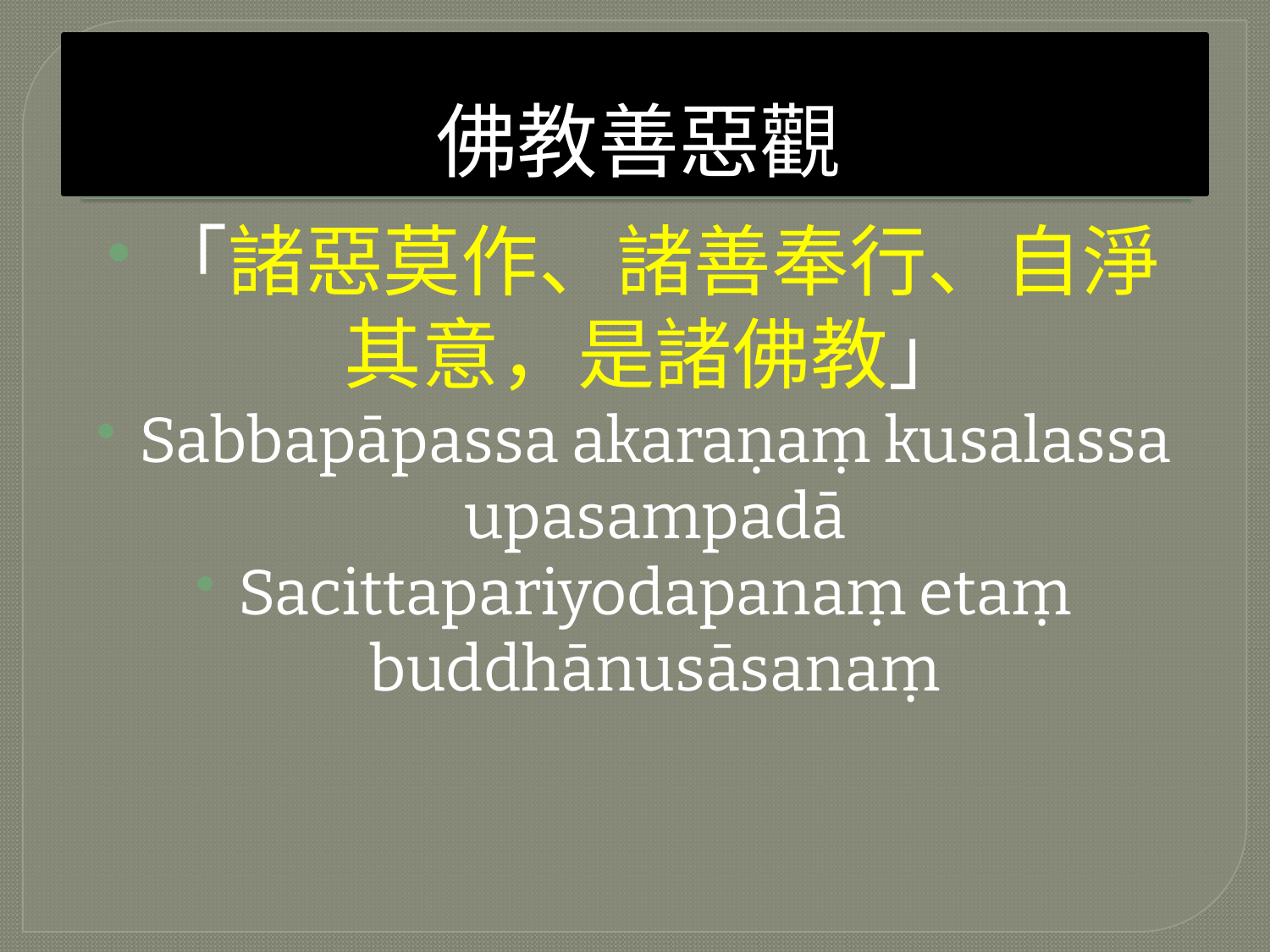

# 佛教善惡觀
「諸惡莫作、諸善奉行、自淨其意，是諸佛教」
Sabbapāpassa akaraṇaṃ kusalassa upasampadā
Sacittapariyodapanaṃ etaṃ buddhānusāsanaṃ